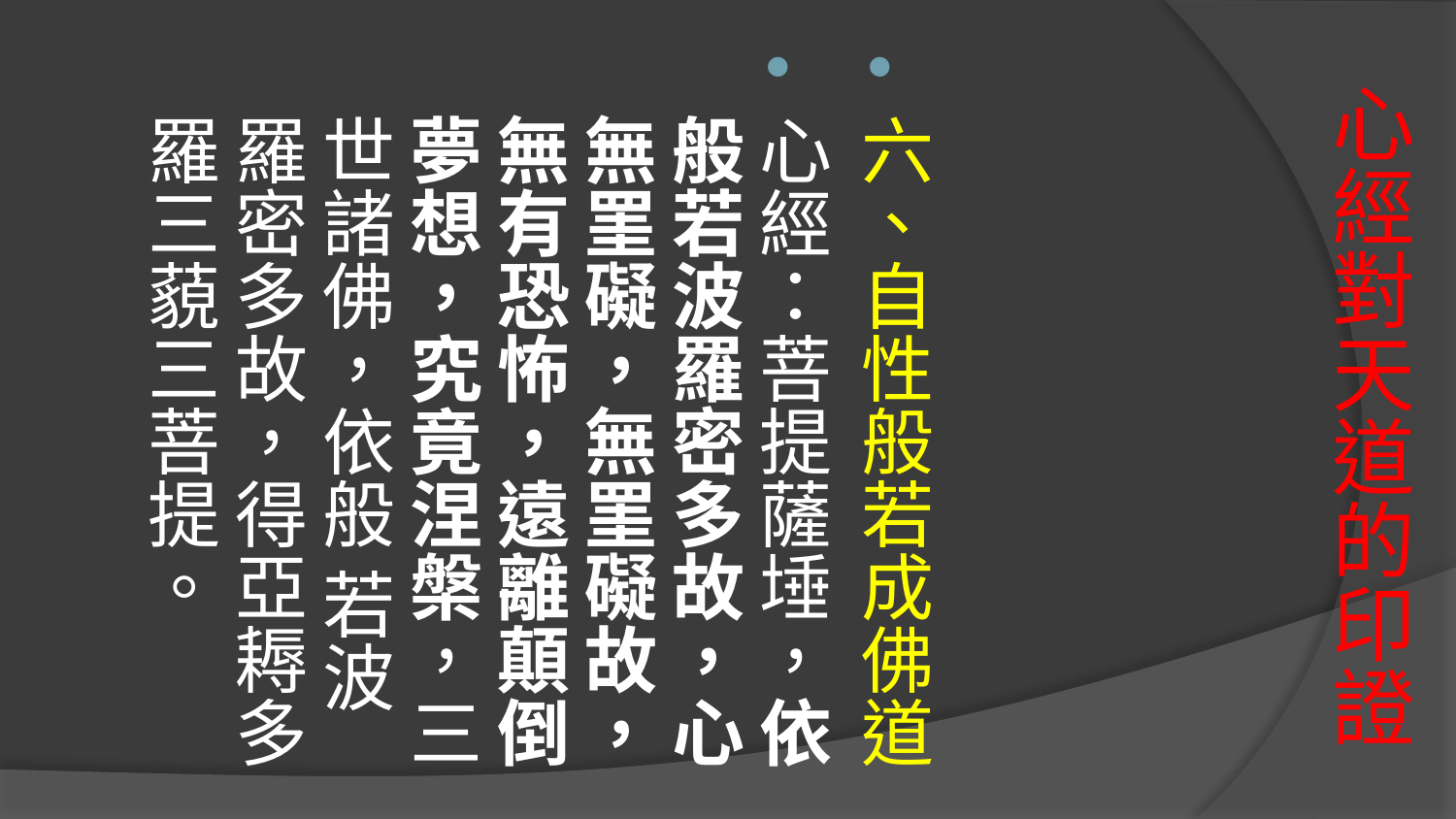

六、自性般若成佛道
心經：菩提薩埵，依般若波羅密多故，心無罣礙，無罣礙故， 無有恐怖，遠離顛倒夢想，究竟涅槃，三世諸佛，依般 若波羅密多故，得亞耨多羅三藐三菩提。

# 心經對天道的印證